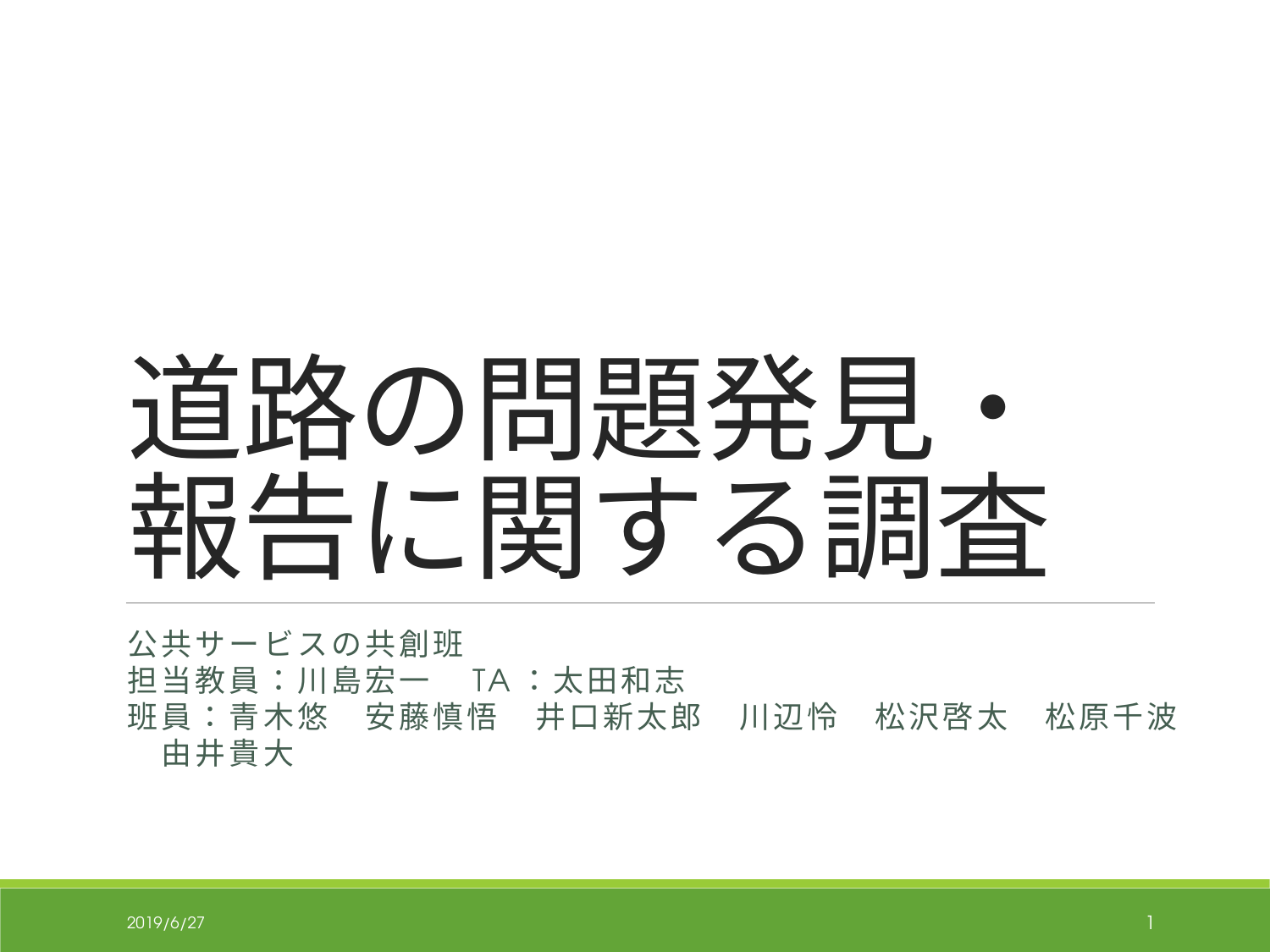

# 道路の問題発見・報告に関する調査
公共サービスの共創班
担当教員：川島宏一　TA：太田和志
班員：青木悠　安藤慎悟　井口新太郎　川辺怜　松沢啓太　松原千波　由井貴大
2019/6/27
1